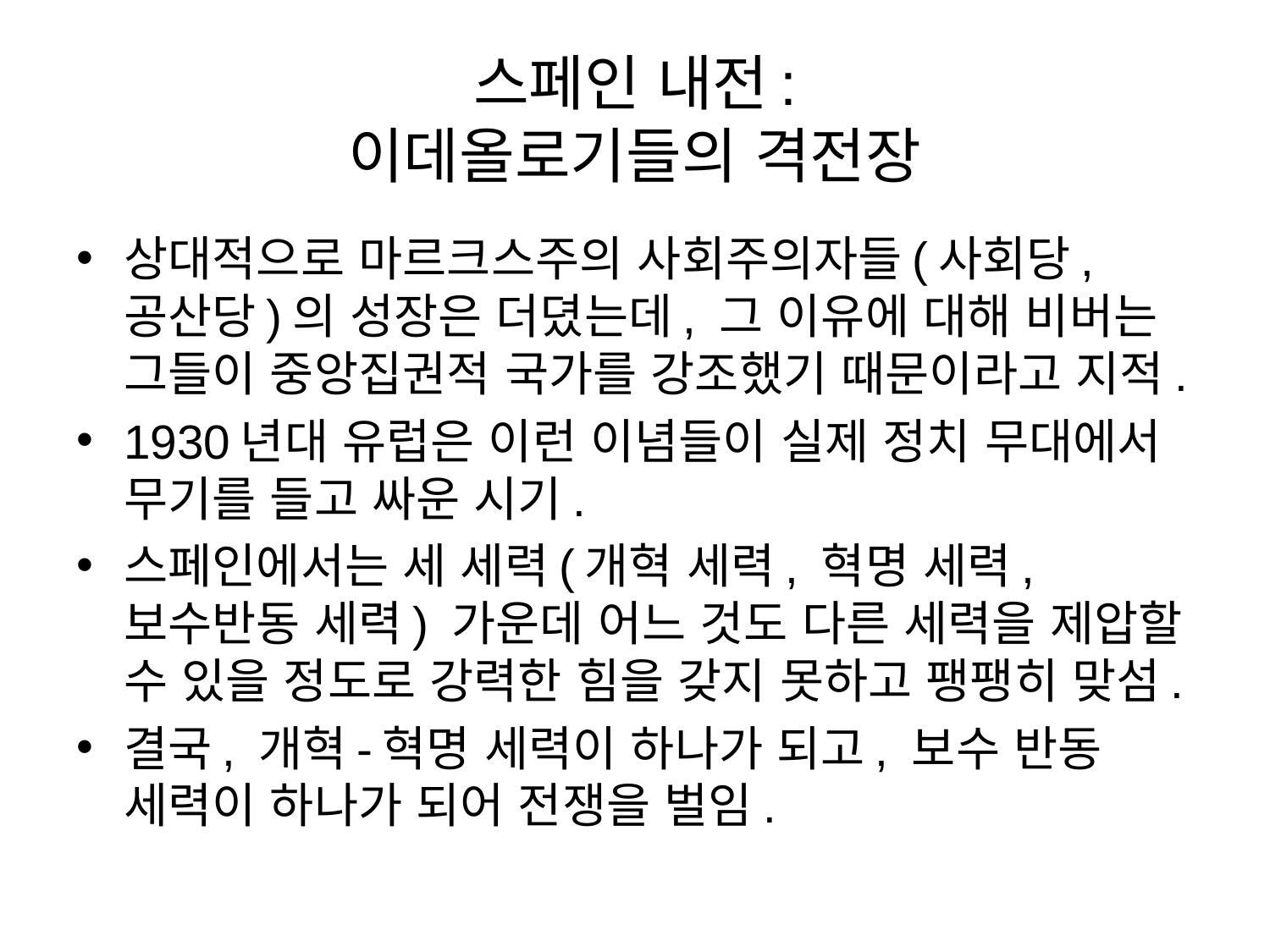

# 스페인 내전: 이데올로기들의 격전장
상대적으로 마르크스주의 사회주의자들(사회당, 공산당)의 성장은 더뎠는데, 그 이유에 대해 비버는 그들이 중앙집권적 국가를 강조했기 때문이라고 지적.
1930년대 유럽은 이런 이념들이 실제 정치 무대에서 무기를 들고 싸운 시기.
스페인에서는 세 세력(개혁 세력, 혁명 세력, 보수반동 세력) 가운데 어느 것도 다른 세력을 제압할 수 있을 정도로 강력한 힘을 갖지 못하고 팽팽히 맞섬.
결국, 개혁-혁명 세력이 하나가 되고, 보수 반동 세력이 하나가 되어 전쟁을 벌임.